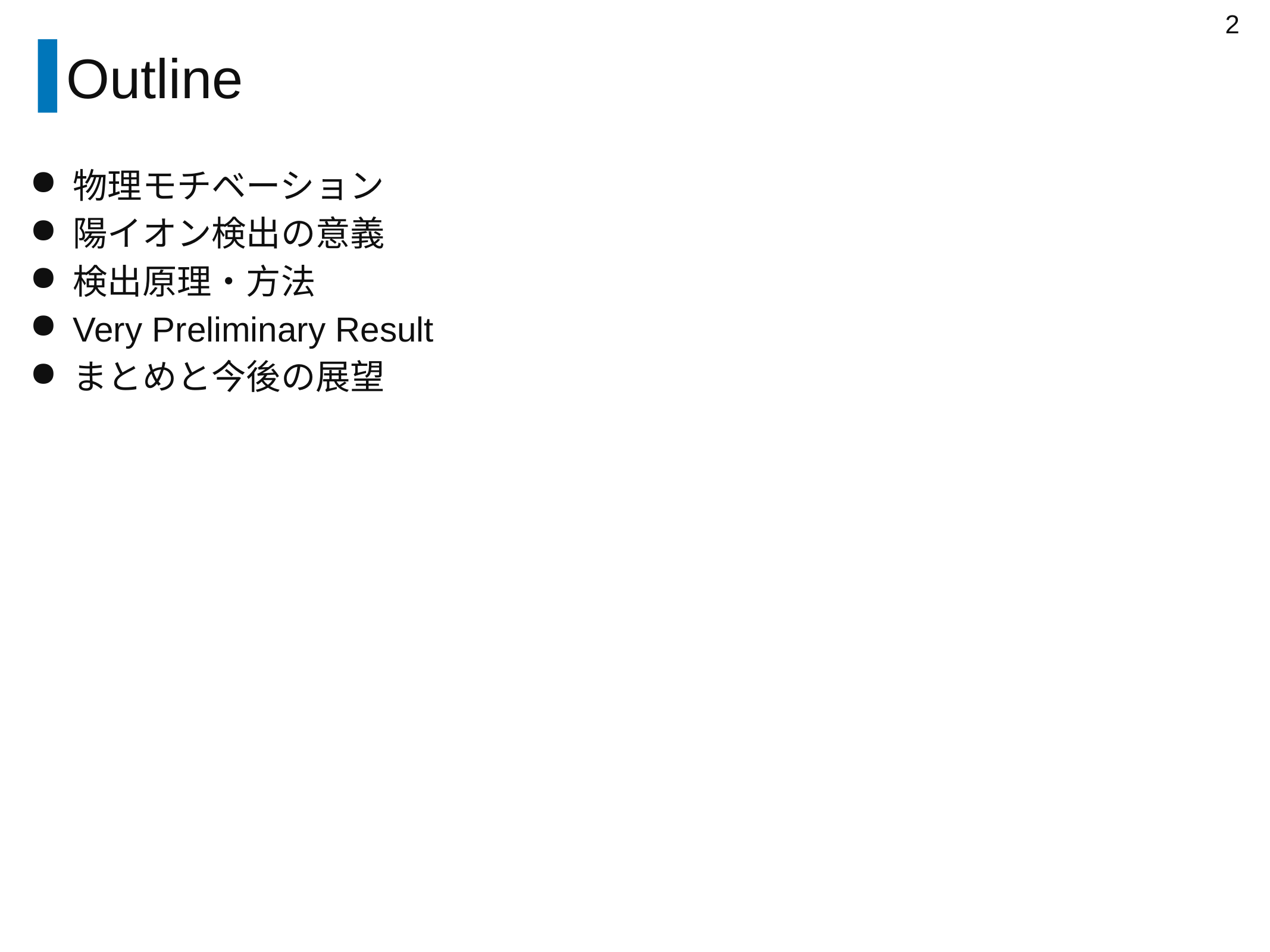

2
# Outline
物理モチベーション
陽イオン検出の意義
検出原理・方法
Very Preliminary Result
まとめと今後の展望